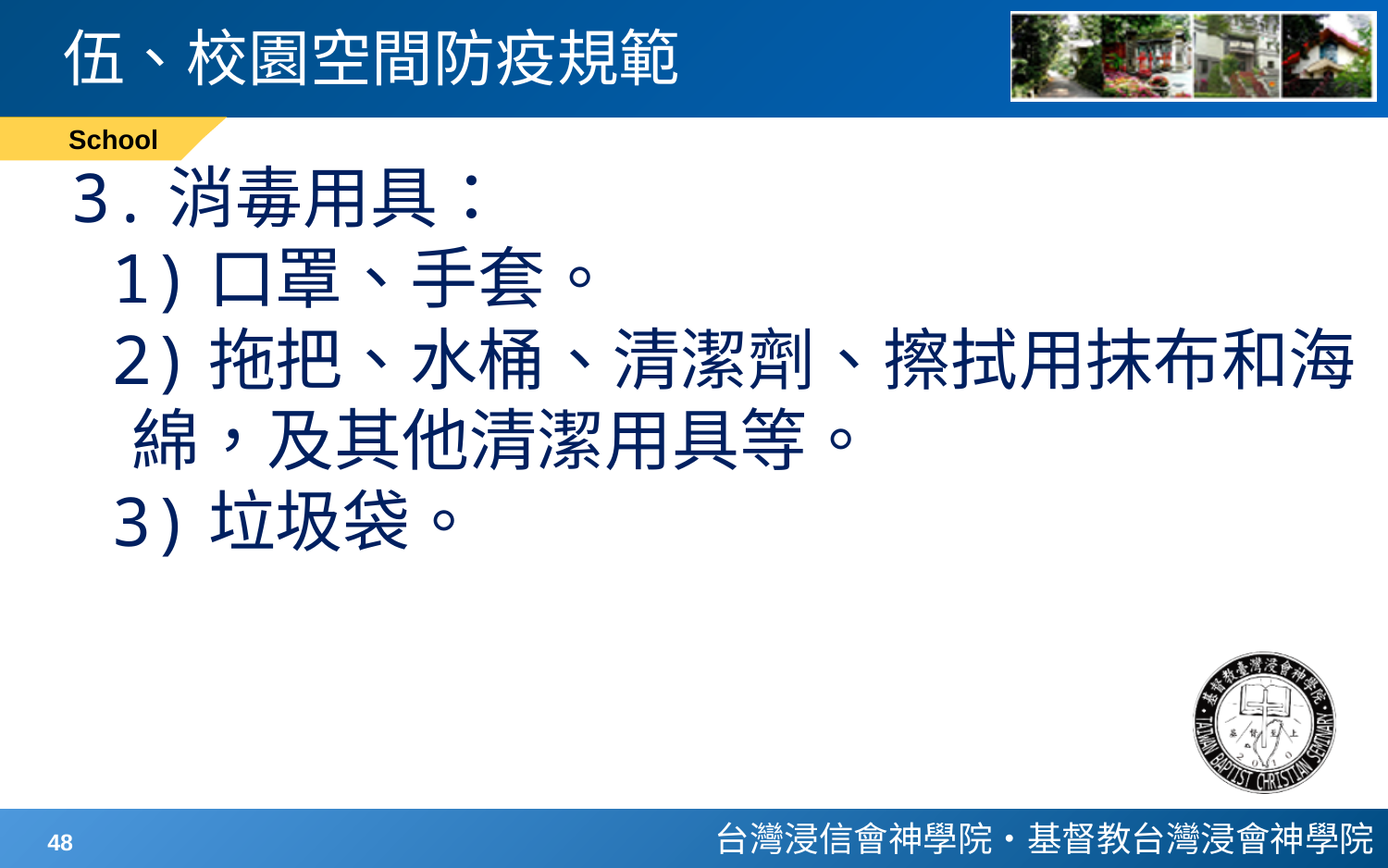

# 伍、校園空間防疫規範
School
3.消毒用具：
 1)口罩、手套。
 2)拖把、水桶、清潔劑、擦拭用抹布和海
   綿，及其他清潔用具等。
 3)垃圾袋。